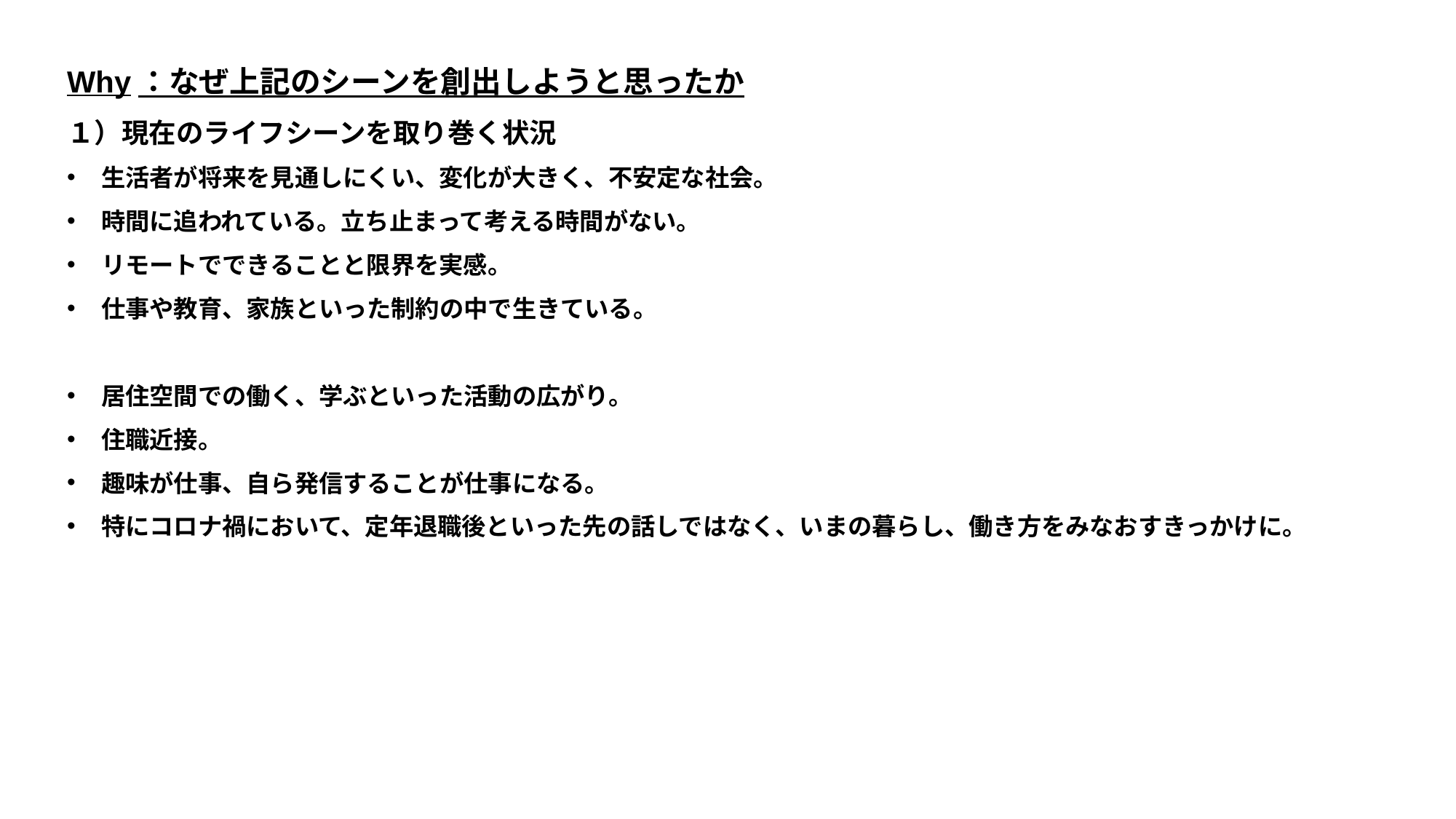

Why：なぜ上記のシーンを創出しようと思ったか
１）現在のライフシーンを取り巻く状況
生活者が将来を見通しにくい、変化が大きく、不安定な社会。
時間に追われている。立ち止まって考える時間がない。
リモートでできることと限界を実感。
仕事や教育、家族といった制約の中で生きている。

居住空間での働く、学ぶといった活動の広がり。
住職近接。
趣味が仕事、自ら発信することが仕事になる。
特にコロナ禍において、定年退職後といった先の話しではなく、いまの暮らし、働き方をみなおすきっかけに。